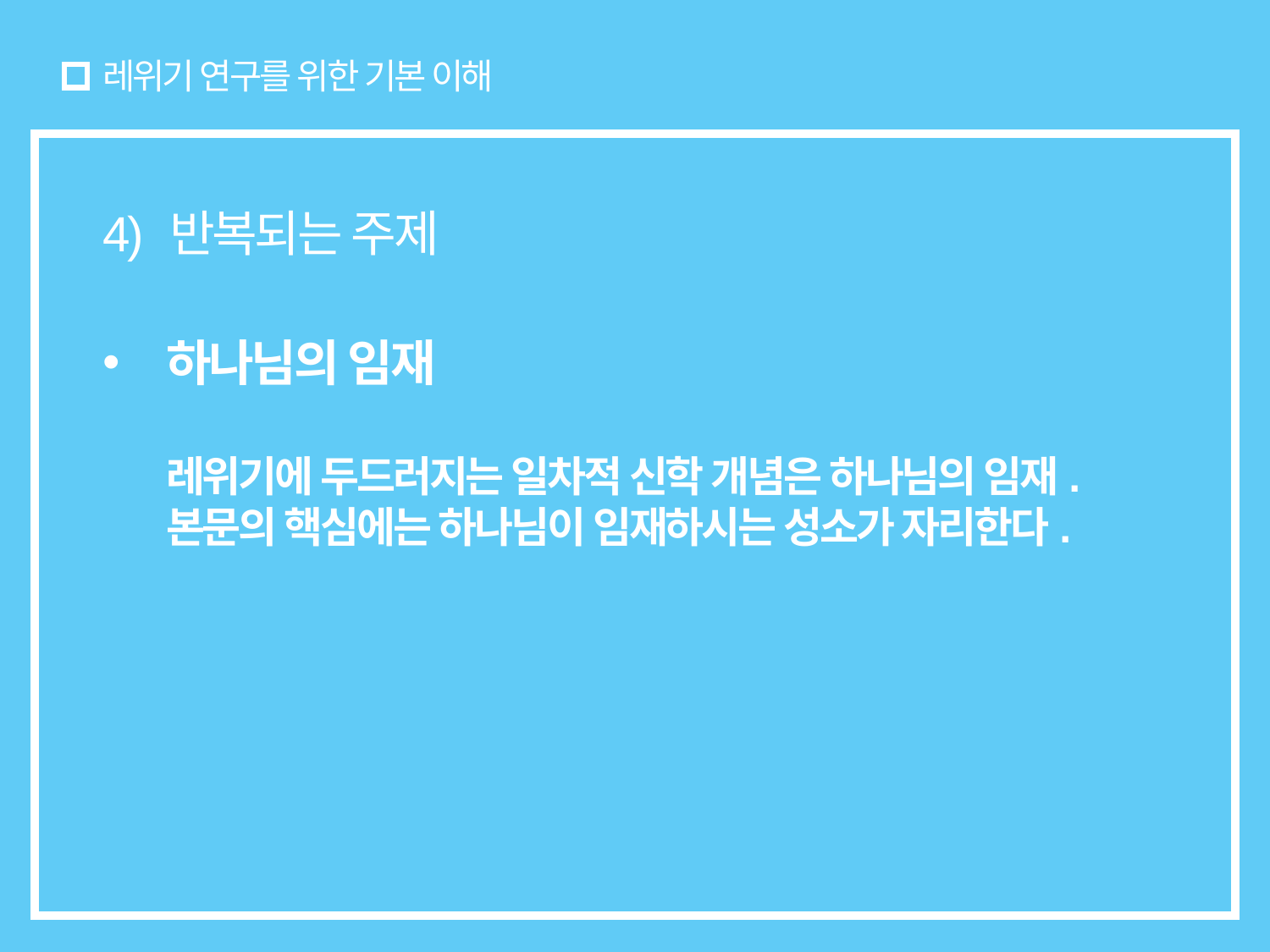

# 레위기 연구를 위한 기본 이해

4) 반복되는 주제
하나님의 임재
레위기에 두드러지는 일차적 신학 개념은 하나님의 임재.
본문의 핵심에는 하나님이 임재하시는 성소가 자리한다.